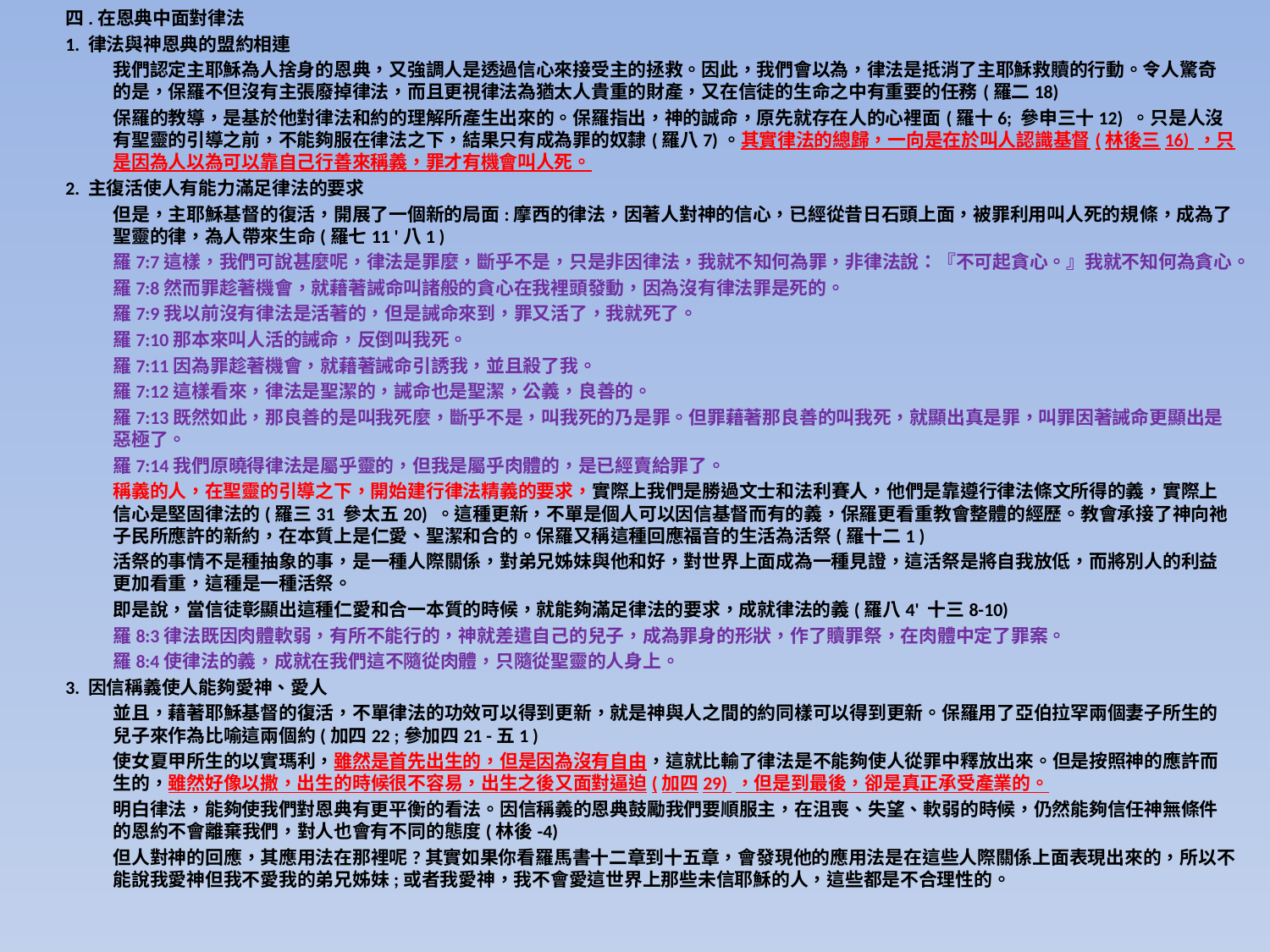

四.在恩典中面對律法
1. 律法與神恩典的盟約相連
我們認定主耶穌為人捨身的恩典，又強調人是透過信心來接受主的拯救。因此，我們會以為，律法是抵消了主耶穌救贖的行動。令人驚奇的是，保羅不但沒有主張廢掉律法，而且更視律法為猶太人貴重的財產，又在信徒的生命之中有重要的任務(羅二18)
保羅的教導，是基於他對律法和約的理解所產生出來的。保羅指出，神的誠命，原先就存在人的心裡面(羅十6; 參申三十12) 。只是人沒有聖靈的引導之前，不能夠服在律法之下，結果只有成為罪的奴隸(羅八7)。其實律法的總歸，一向是在於叫人認識基督(林後三16) ，只是因為人以為可以靠自己行善來稱義，罪才有機會叫人死。
2. 主復活使人有能力滿足律法的要求
但是，主耶穌基督的復活，開展了一個新的局面:摩西的律法，因著人對神的信心，已經從昔日石頭上面，被罪利用叫人死的規條，成為了聖靈的律，為人帶來生命(羅七11 '八1 )
羅7:7這樣，我們可說甚麼呢，律法是罪麼，斷乎不是，只是非因律法，我就不知何為罪，非律法說：『不可起貪心。』我就不知何為貪心。
羅7:8然而罪趁著機會，就藉著誡命叫諸般的貪心在我裡頭發動，因為沒有律法罪是死的。
羅7:9我以前沒有律法是活著的，但是誡命來到，罪又活了，我就死了。
羅7:10那本來叫人活的誡命，反倒叫我死。
羅7:11因為罪趁著機會，就藉著誡命引誘我，並且殺了我。
羅7:12這樣看來，律法是聖潔的，誡命也是聖潔，公義，良善的。
羅7:13既然如此，那良善的是叫我死麼，斷乎不是，叫我死的乃是罪。但罪藉著那良善的叫我死，就顯出真是罪，叫罪因著誡命更顯出是惡極了。
羅7:14我們原曉得律法是屬乎靈的，但我是屬乎肉體的，是已經賣給罪了。
稱義的人，在聖靈的引導之下，開始建行律法精義的要求，實際上我們是勝過文士和法利賽人，他們是靠遵行律法條文所得的義，實際上信心是堅固律法的(羅三31 參太五20) 。這種更新，不單是個人可以因信基督而有的義，保羅更看重教會整體的經歷。教會承接了神向祂子民所應許的新約，在本質上是仁愛、聖潔和合的。保羅又稱這種回應福音的生活為活祭(羅十二1 )
活祭的事情不是種抽象的事，是一種人際關係，對弟兄姊妹與他和好，對世界上面成為一種見證，這活祭是將自我放低，而將別人的利益更加看重，這種是一種活祭。
即是說，當信徒彰顯出這種仁愛和合一本質的時候，就能夠滿足律法的要求，成就律法的義(羅八4' 十三8-10)
羅8:3律法既因肉體軟弱，有所不能行的，神就差遣自己的兒子，成為罪身的形狀，作了贖罪祭，在肉體中定了罪案。
羅8:4使律法的義，成就在我們這不隨從肉體，只隨從聖靈的人身上。
3. 因信稱義使人能夠愛神、愛人
並且，藉著耶穌基督的復活，不單律法的功效可以得到更新，就是神與人之間的約同樣可以得到更新。保羅用了亞伯拉罕兩個妻子所生的兒子來作為比喻這兩個約(加四22 ;參加四21 -五1 )
使女夏甲所生的以實瑪利，雖然是首先出生的，但是因為沒有自由，這就比輸了律法是不能夠使人從罪中釋放出來。但是按照神的應許而生的，雖然好像以撒，出生的時候很不容易，出生之後又面對逼迫(加四29) ，但是到最後，卻是真正承受產業的。
明白律法，能夠使我們對恩典有更平衡的看法。因信稱義的恩典鼓勵我們要順服主，在沮喪、失望、軟弱的時候，仍然能夠信任神無條件的恩約不會離棄我們，對人也會有不同的態度(林後-4)
但人對神的回應，其應用法在那裡呢?其實如果你看羅馬書十二章到十五章，會發現他的應用法是在這些人際關係上面表現出來的，所以不能說我愛神但我不愛我的弟兄姊妹;或者我愛神，我不會愛這世界上那些未信耶穌的人，這些都是不合理性的。